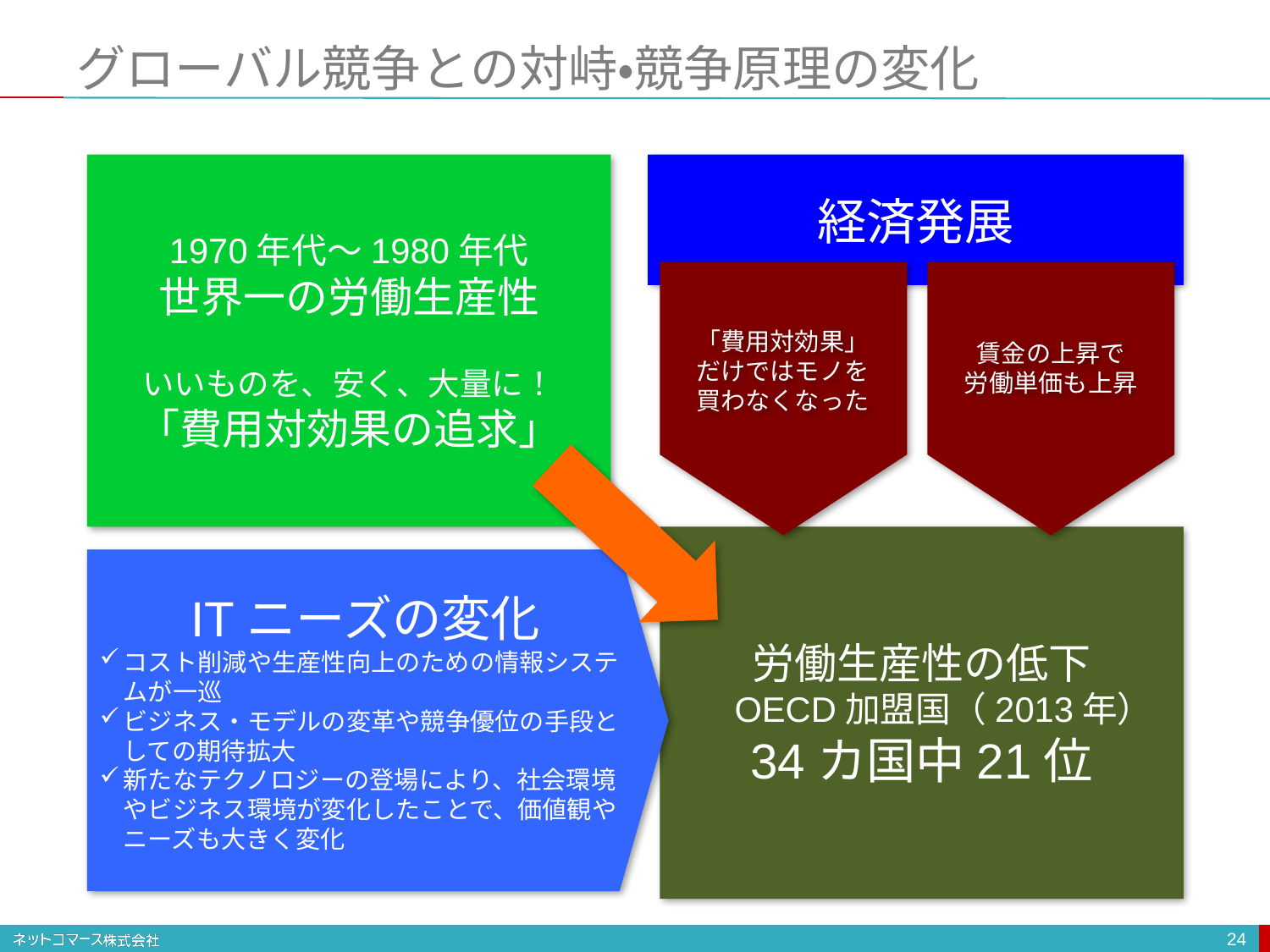

# グローバル競争との対峙・競争原理の変化
1970年代〜1980年代
世界一の労働生産性

いいものを、安く、大量に！
「費用対効果の追求」
経済発展

「費用対効果」
だけではモノを
買わなくなった
賃金の上昇で
労働単価も上昇

労働生産性の低下
　OECD加盟国（2013年）
34カ国中21位
ITニーズの変化
コスト削減や生産性向上のための情報システムが一巡
ビジネス・モデルの変革や競争優位の手段としての期待拡大
新たなテクノロジーの登場により、社会環境やビジネス環境が変化したことで、価値観やニーズも大きく変化
24